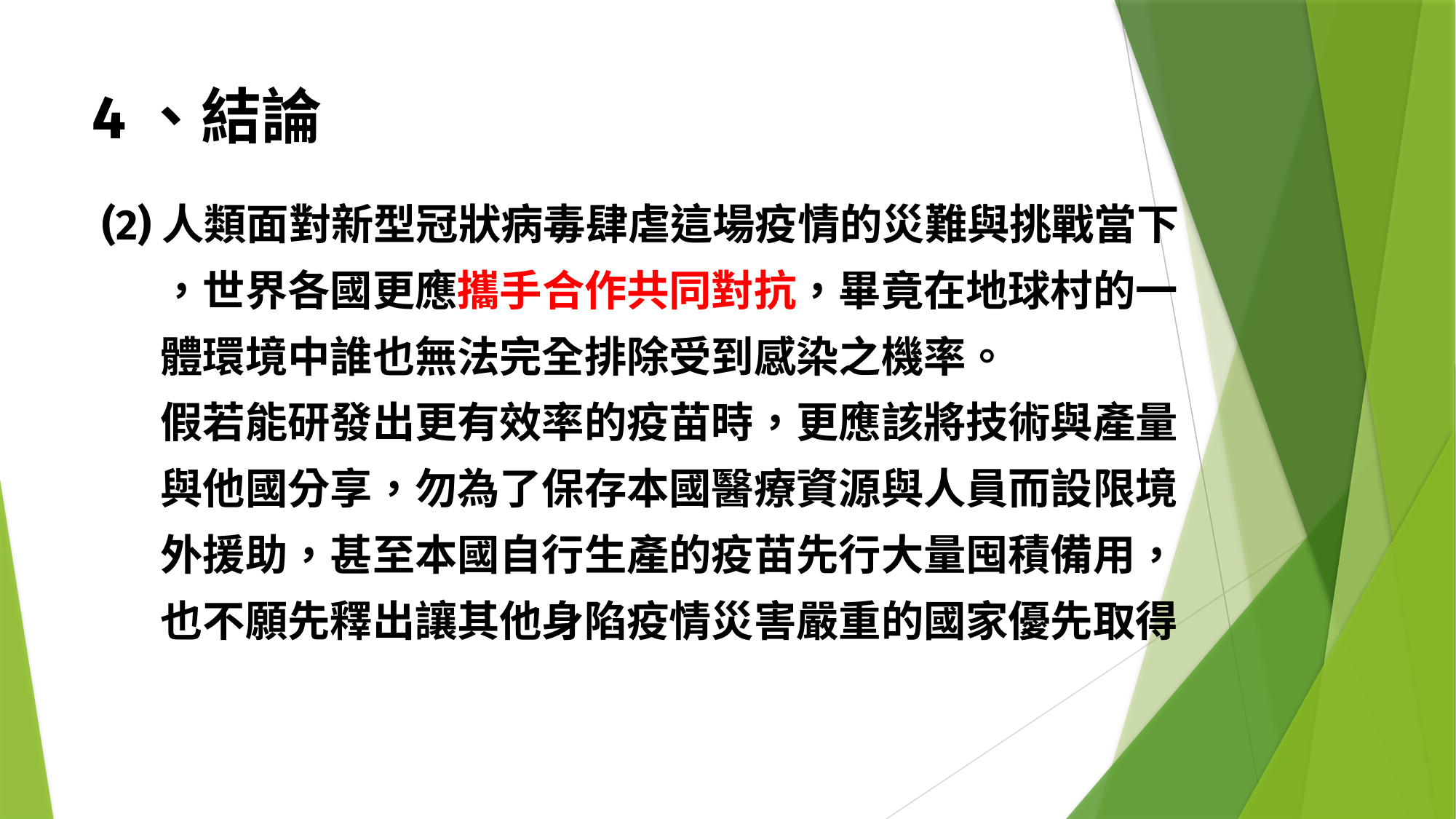

# 4、結論
(2)人類面對新型冠狀病毒肆虐這場疫情的災難與挑戰當下
     ，世界各國更應攜手合作共同對抗，畢竟在地球村的一
     體環境中誰也無法完全排除受到感染之機率。
     假若能研發出更有效率的疫苗時，更應該將技術與產量
     與他國分享，勿為了保存本國醫療資源與人員而設限境
     外援助，甚至本國自行生產的疫苗先行大量囤積備用，
     也不願先釋出讓其他身陷疫情災害嚴重的國家優先取得